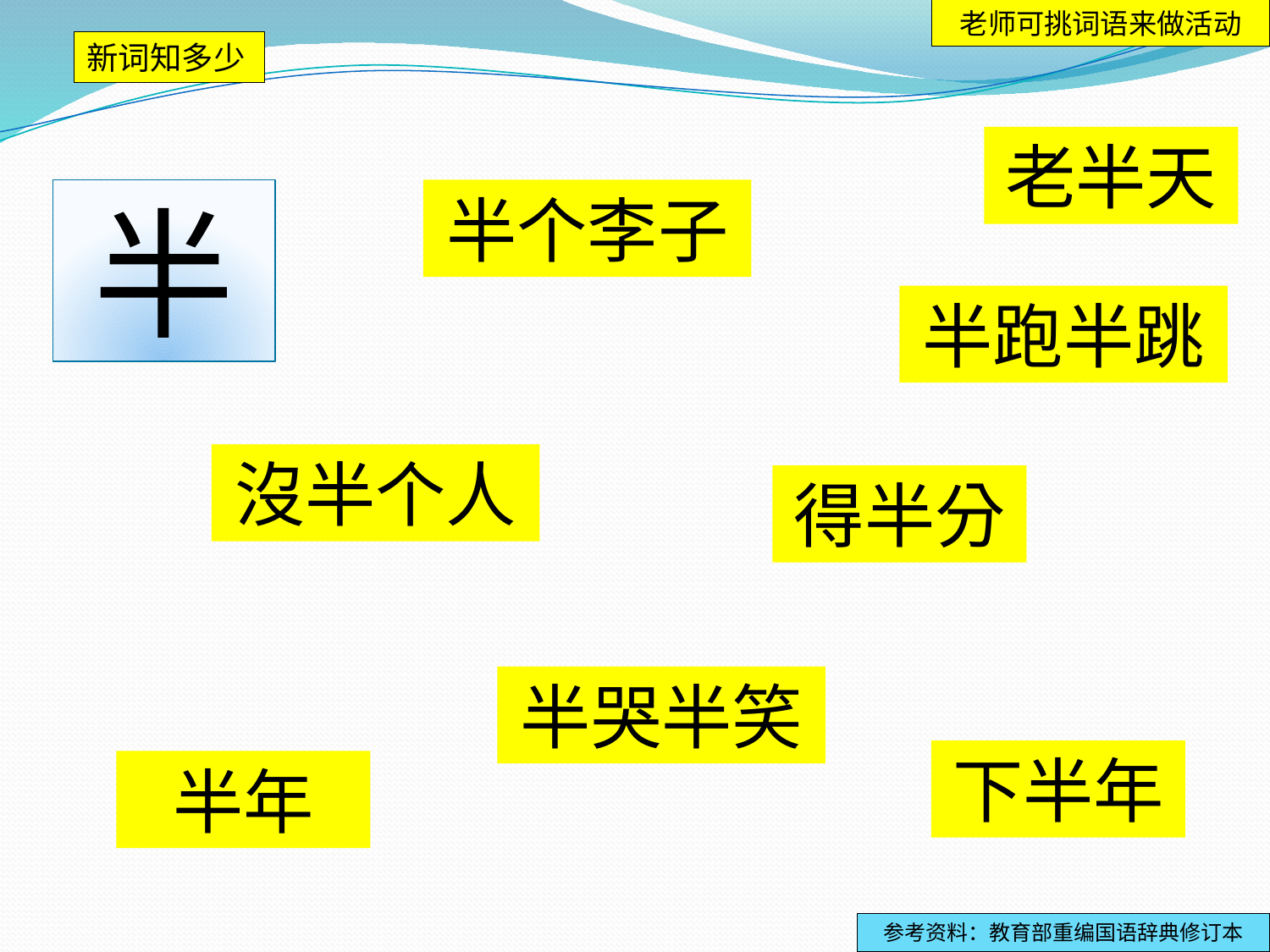

老师可挑词语来做活动
新词知多少
老半天
半
半个李子

半跑半跳
沒半个人
得半分
半哭半笑
下半年
半年
参考资料：教育部重编国语辞典修订本